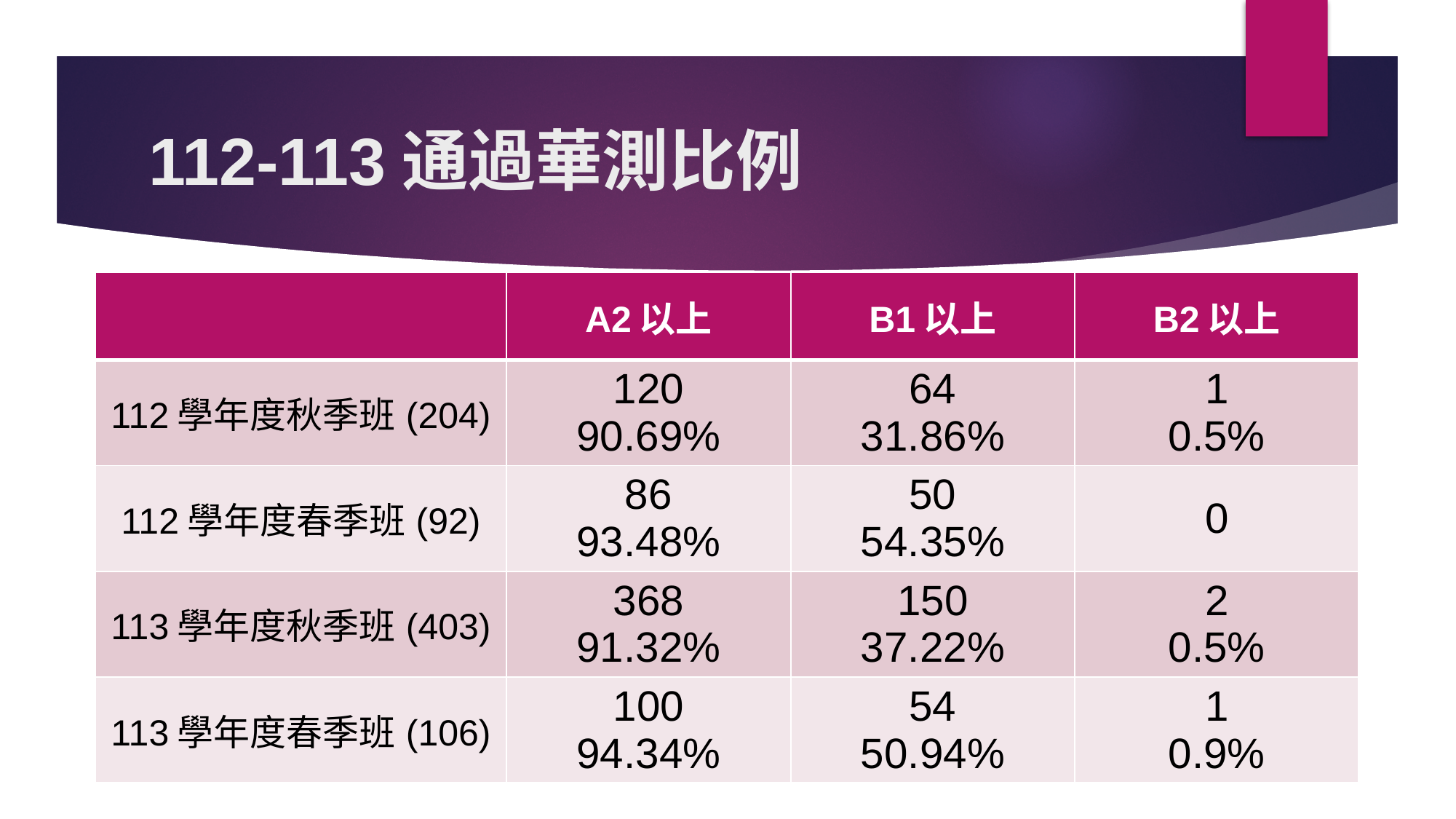

# 112-113通過華測比例
|  | A2以上 | B1以上 | B2以上 |
| --- | --- | --- | --- |
| 112學年度秋季班(204) | 120 90.69% | 64 31.86% | 1 0.5% |
| 112學年度春季班(92) | 86 93.48% | 50 54.35% | 0 |
| 113學年度秋季班(403) | 368 91.32% | 150 37.22% | 2 0.5% |
| 113學年度春季班(106) | 100 94.34% | 54 50.94% | 1 0.9% |